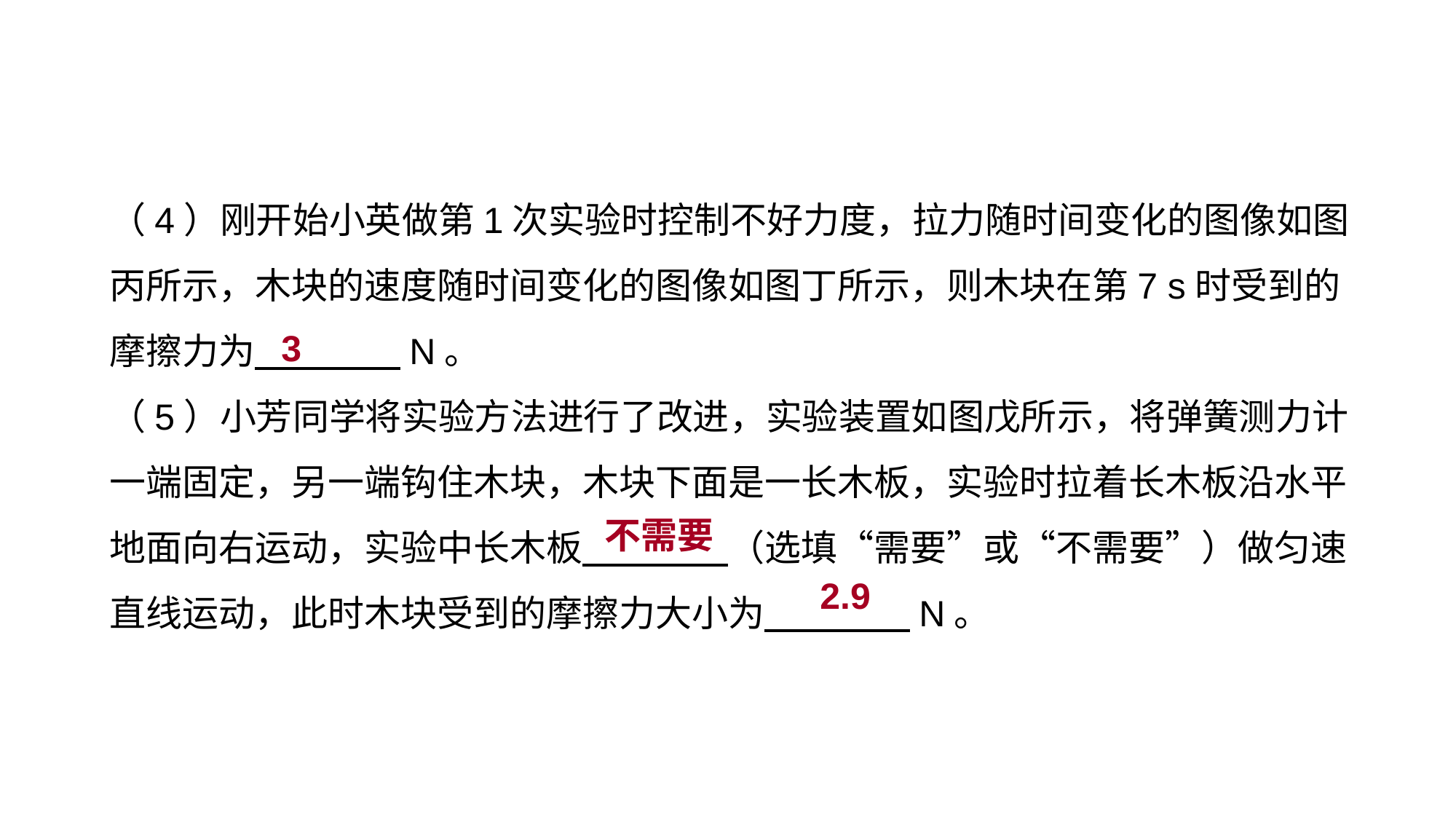

（4）刚开始小英做第1次实验时控制不好力度，拉力随时间变化的图像如图丙所示，木块的速度随时间变化的图像如图丁所示，则木块在第7 s时受到的摩擦力为　　　　N。
（5）小芳同学将实验方法进行了改进，实验装置如图戊所示，将弹簧测力计一端固定，另一端钩住木块，木块下面是一长木板，实验时拉着长木板沿水平地面向右运动，实验中长木板　　　　（选填“需要”或“不需要”）做匀速直线运动，此时木块受到的摩擦力大小为　　　　N。
实验突破 素养提升
3
不需要
2.9